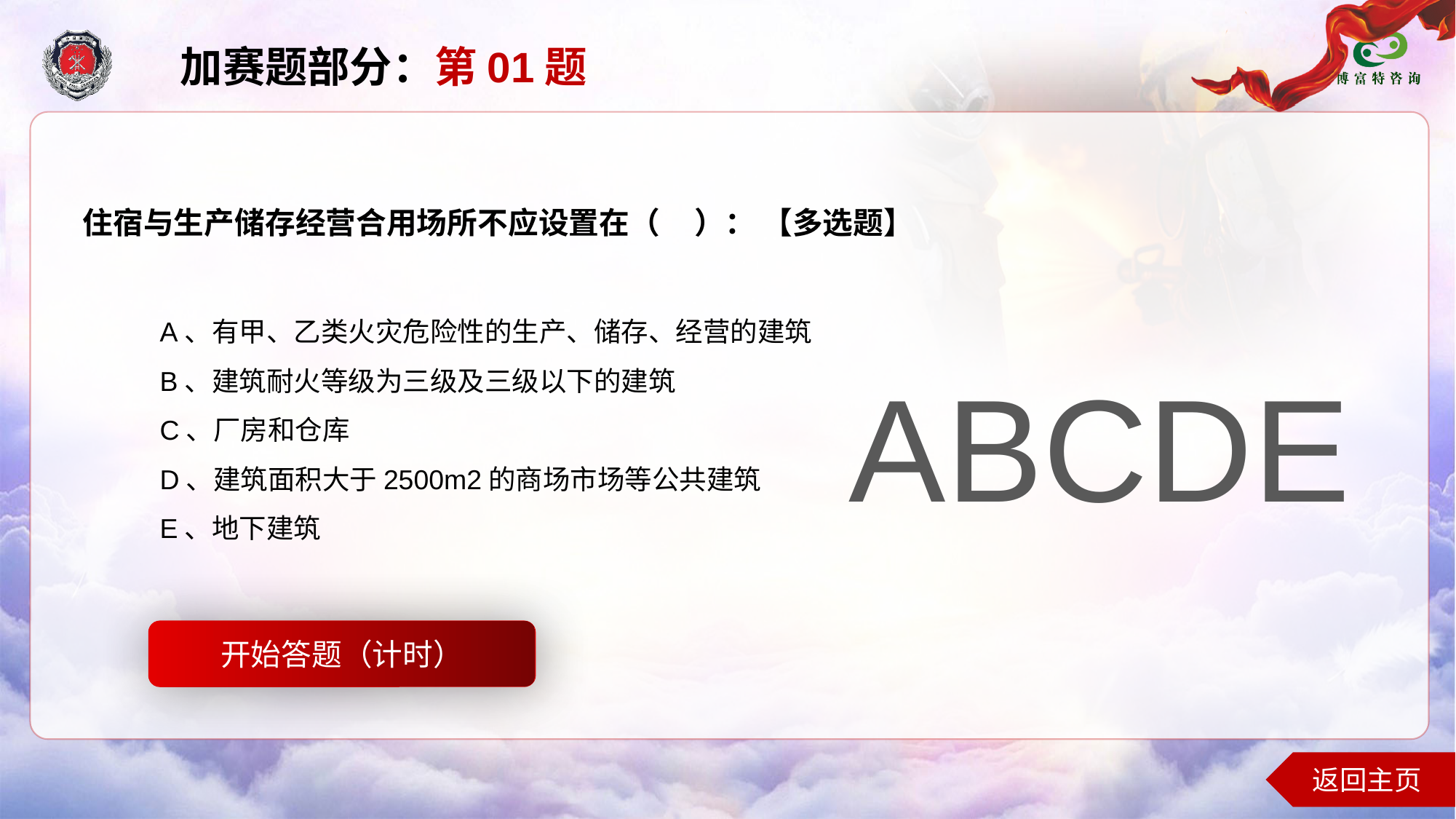

加赛题部分：第01题
住宿与生产储存经营合用场所不应设置在（     ）： 【多选题】
A、有甲、乙类火灾危险性的生产、储存、经营的建筑
B、建筑耐火等级为三级及三级以下的建筑
C、厂房和仓库
D、建筑面积大于2500m2的商场市场等公共建筑
E、地下建筑
ABCDE
开始答题（计时）
开始答题
返回主页